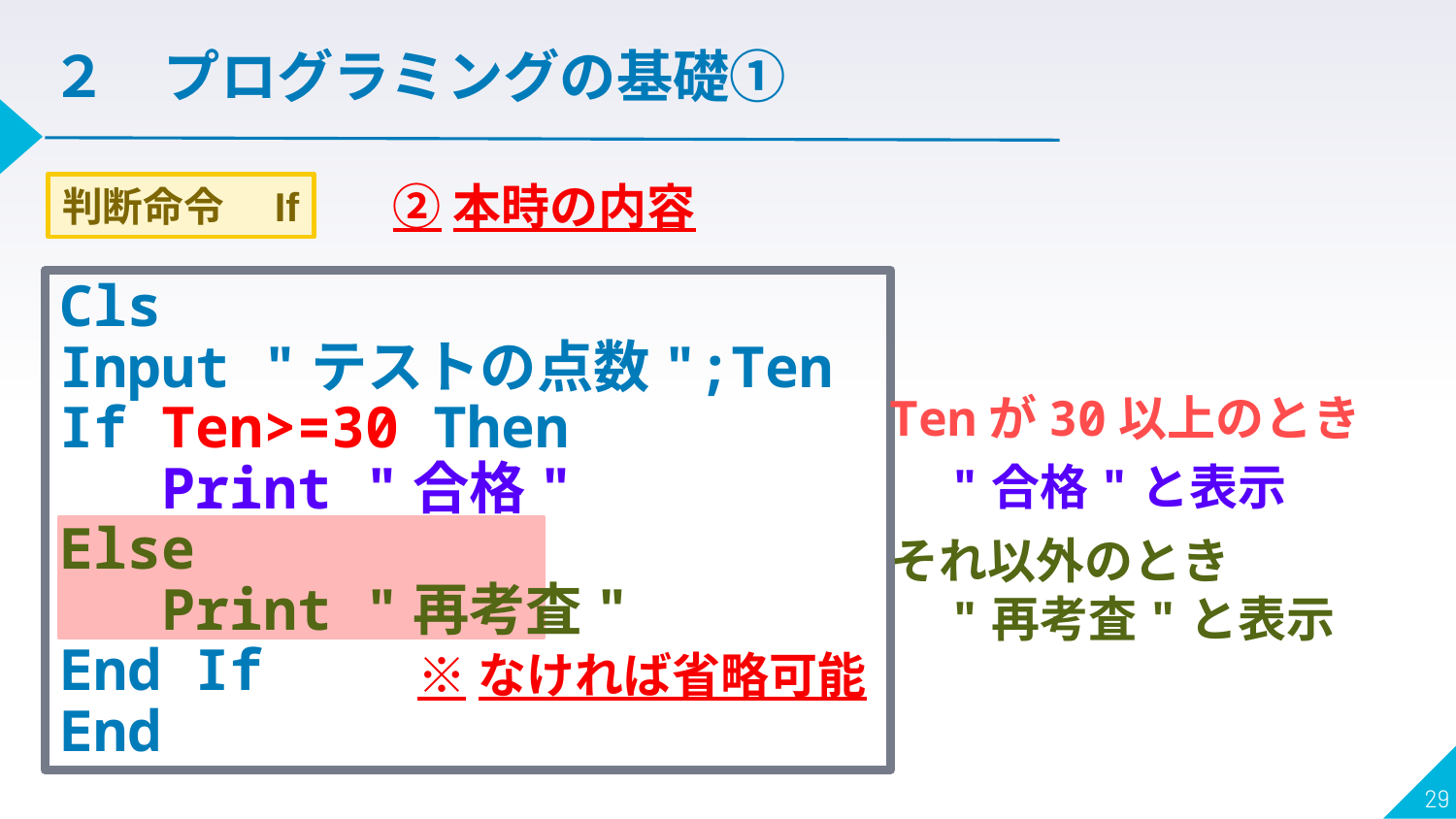

２　プログラミングの基礎①
②本時の内容
判断命令　If
Cls
Input "テストの点数";Ten
If Ten>=30 Then
   Print "合格"
Else
   Print "再考査"
End If
End
Tenが30以上のとき
　"合格"と表示

それ以外のとき
　"再考査"と表示
※なければ省略可能
29